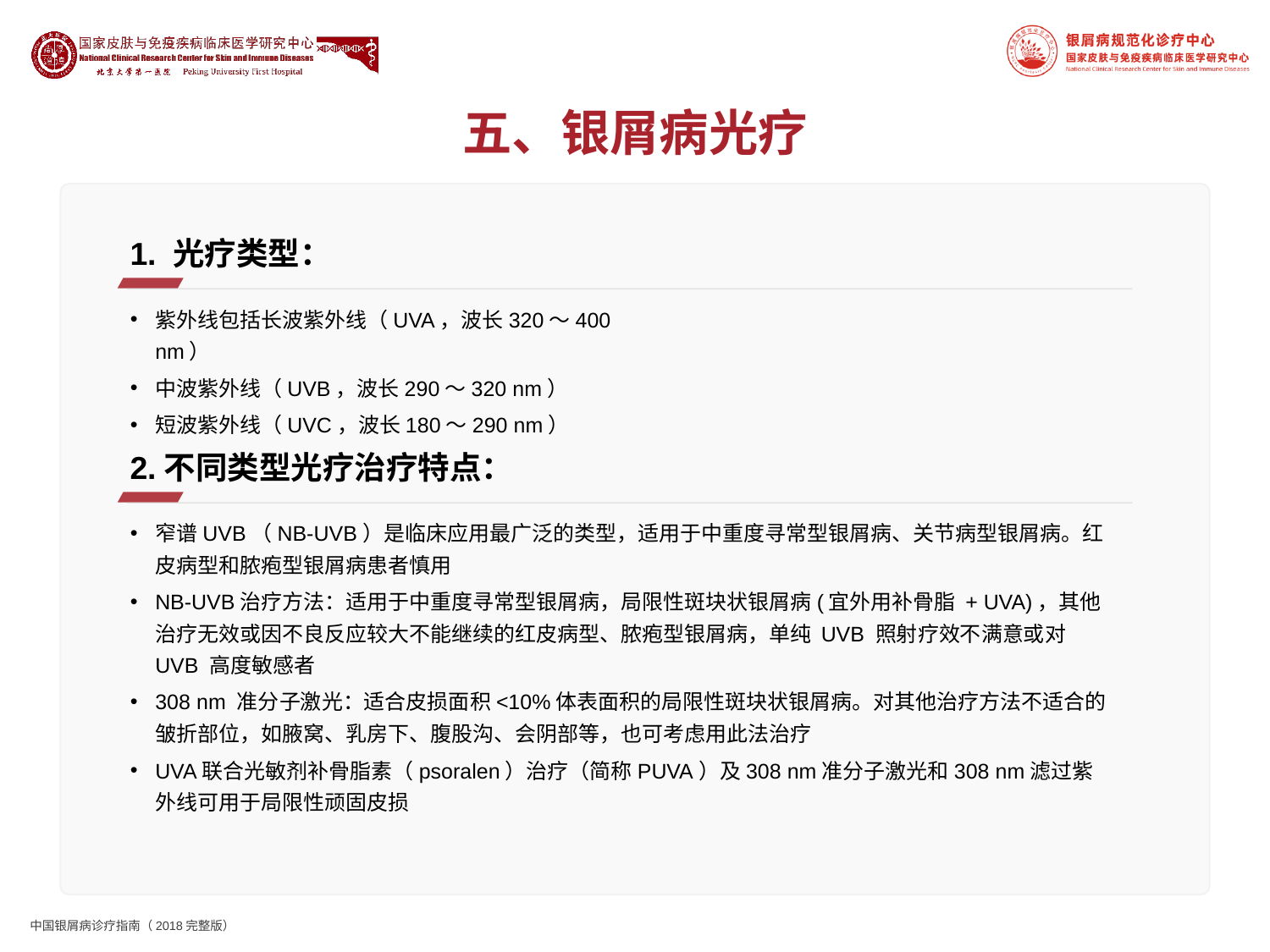

# 五、银屑病光疗

1. 光疗类型：

紫外线包括长波紫外线（UVA，波长320～400 nm）
中波紫外线（UVB，波长290～320 nm）
短波紫外线（UVC，波长180～290 nm）
2.不同类型光疗治疗特点：

窄谱UVB（NB-UVB）是临床应用最广泛的类型，适用于中重度寻常型银屑病、关节病型银屑病。红皮病型和脓疱型银屑病患者慎用
NB-UVB治疗方法：适用于中重度寻常型银屑病，局限性斑块状银屑病(宜外用补骨脂 + UVA)，其他治疗无效或因不良反应较大不能继续的红皮病型、脓疱型银屑病，单纯 UVB 照射疗效不满意或对 UVB 高度敏感者
308 nm 准分子激光：适合皮损面积<10%体表面积的局限性斑块状银屑病。对其他治疗方法不适合的皱折部位，如腋窝、乳房下、腹股沟、会阴部等，也可考虑用此法治疗
UVA联合光敏剂补骨脂素（psoralen）治疗（简称PUVA）及308 nm准分子激光和308 nm滤过紫外线可用于局限性顽固皮损
中国银屑病诊疗指南（2018完整版）